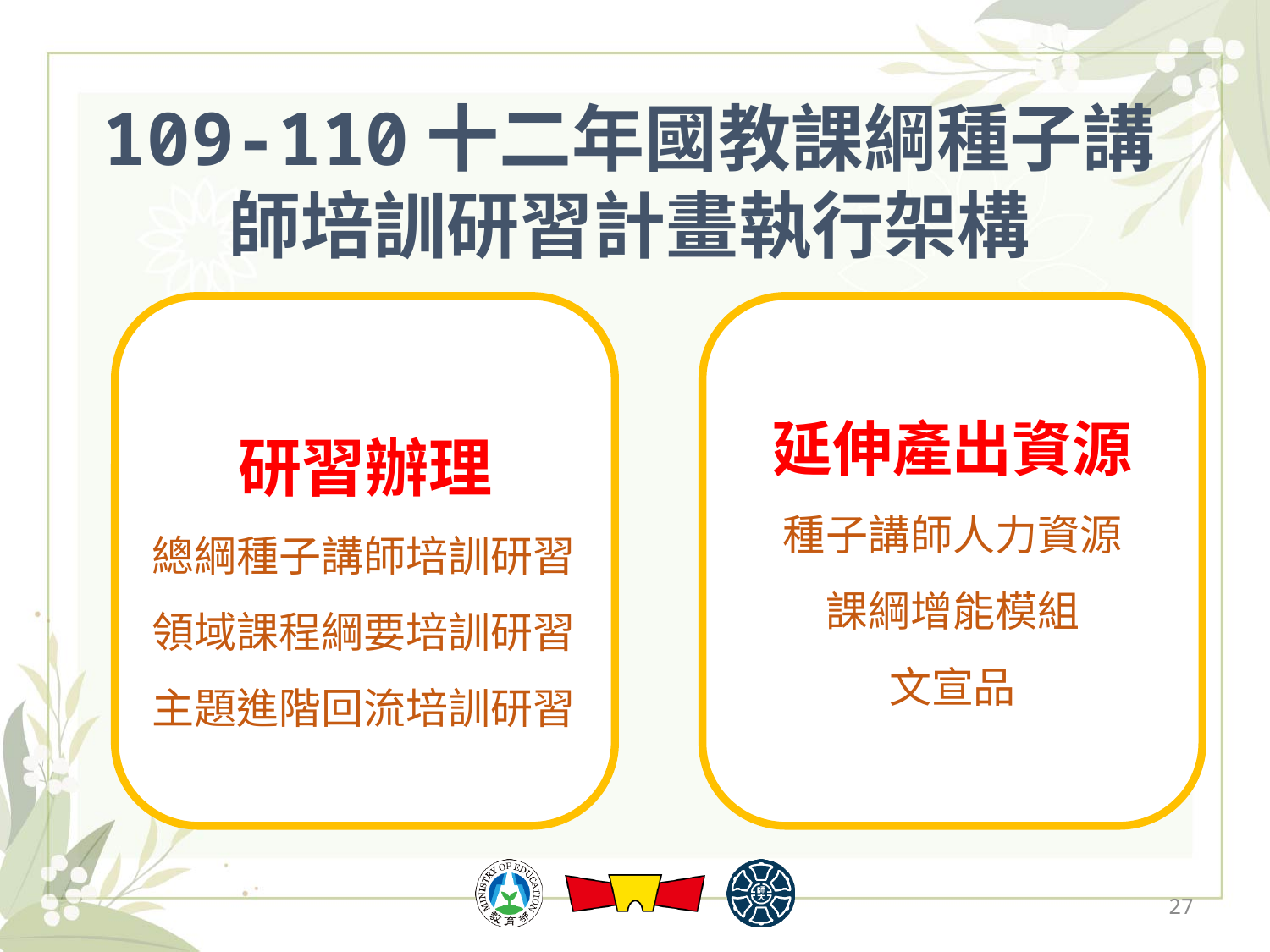

# 109-110十二年國教課綱種子講師培訓研習計畫執行架構
研習辦理
總綱種子講師培訓研習
領域課程綱要培訓研習
主題進階回流培訓研習
延伸產出資源
種子講師人力資源
課綱增能模組
文宣品
27